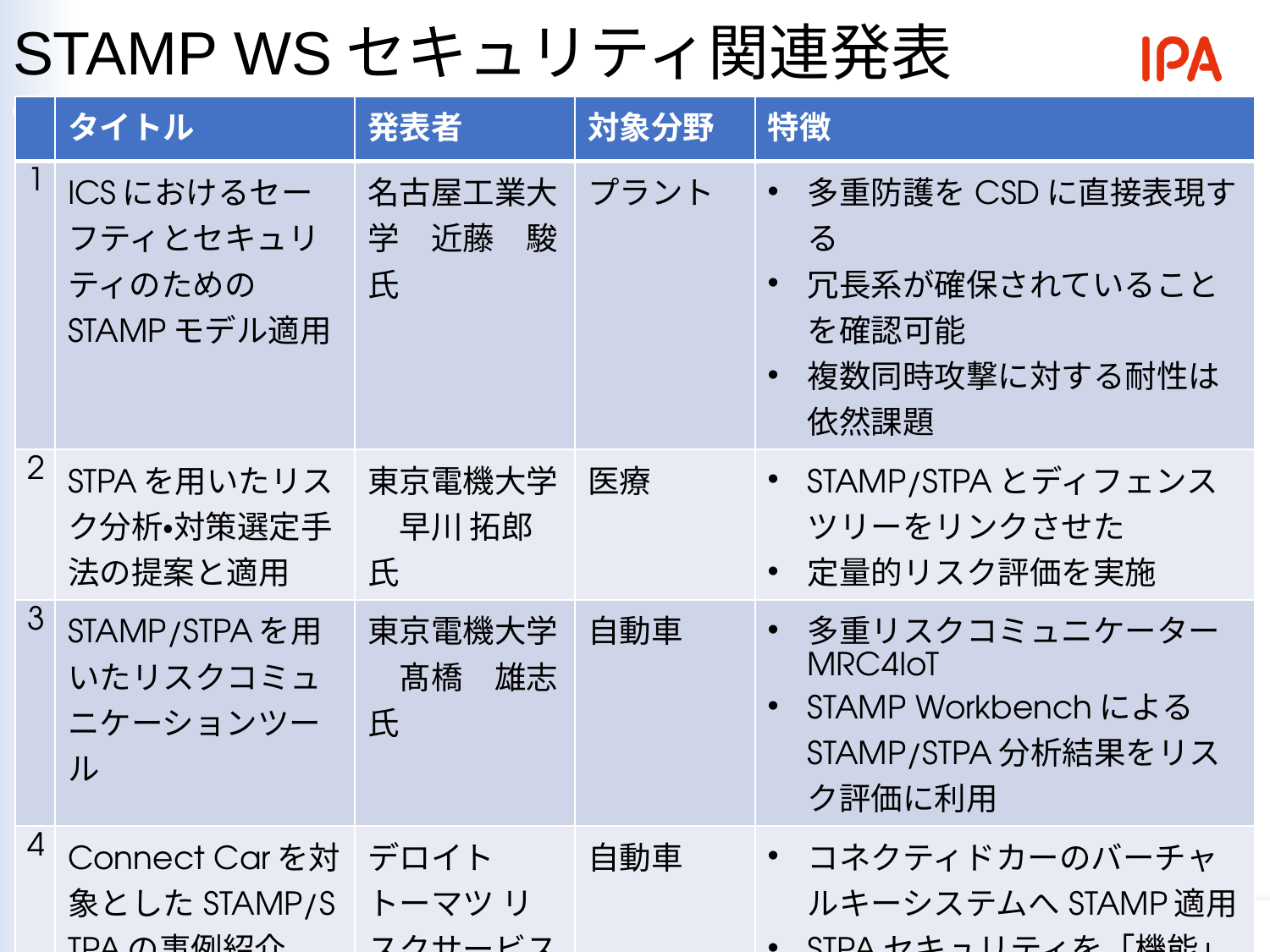

STAMP WSセキュリティ関連発表
|  | タイトル | 発表者 | 対象分野 | 特徴 |
| --- | --- | --- | --- | --- |
| 1 | ICSにおけるセーフティとセキュリティのためのSTAMPモデル適用 | 名古屋工業大学　近藤　駿 氏 | プラント | 多重防護をCSDに直接表現する 冗長系が確保されていることを確認可能 複数同時攻撃に対する耐性は依然課題 |
| 2 | STPAを用いたリスク分析・対策選定手法の提案と適用 | 東京電機大学　早川 拓郎 氏 | 医療 | STAMP/STPAとディフェンスツリーをリンクさせた 定量的リスク評価を実施 |
| 3 | STAMP/STPAを用いたリスクコミュニケーションツール | 東京電機大学　髙橋　雄志 氏 | 自動車 | 多重リスクコミュニケーター MRC4IoT STAMP WorkbenchによるSTAMP/STPA分析結果をリスク評価に利用 |
| 4 | Connect Carを対象としたSTAMP/STPAの事例紹介 | デロイト トーマツ リスクサービス株式会社 林　浩史 氏 | 自動車 | コネクティドカーのバーチャルキーシステムへSTAMP適用 STPAセキュリティを「機能」と見る |
40